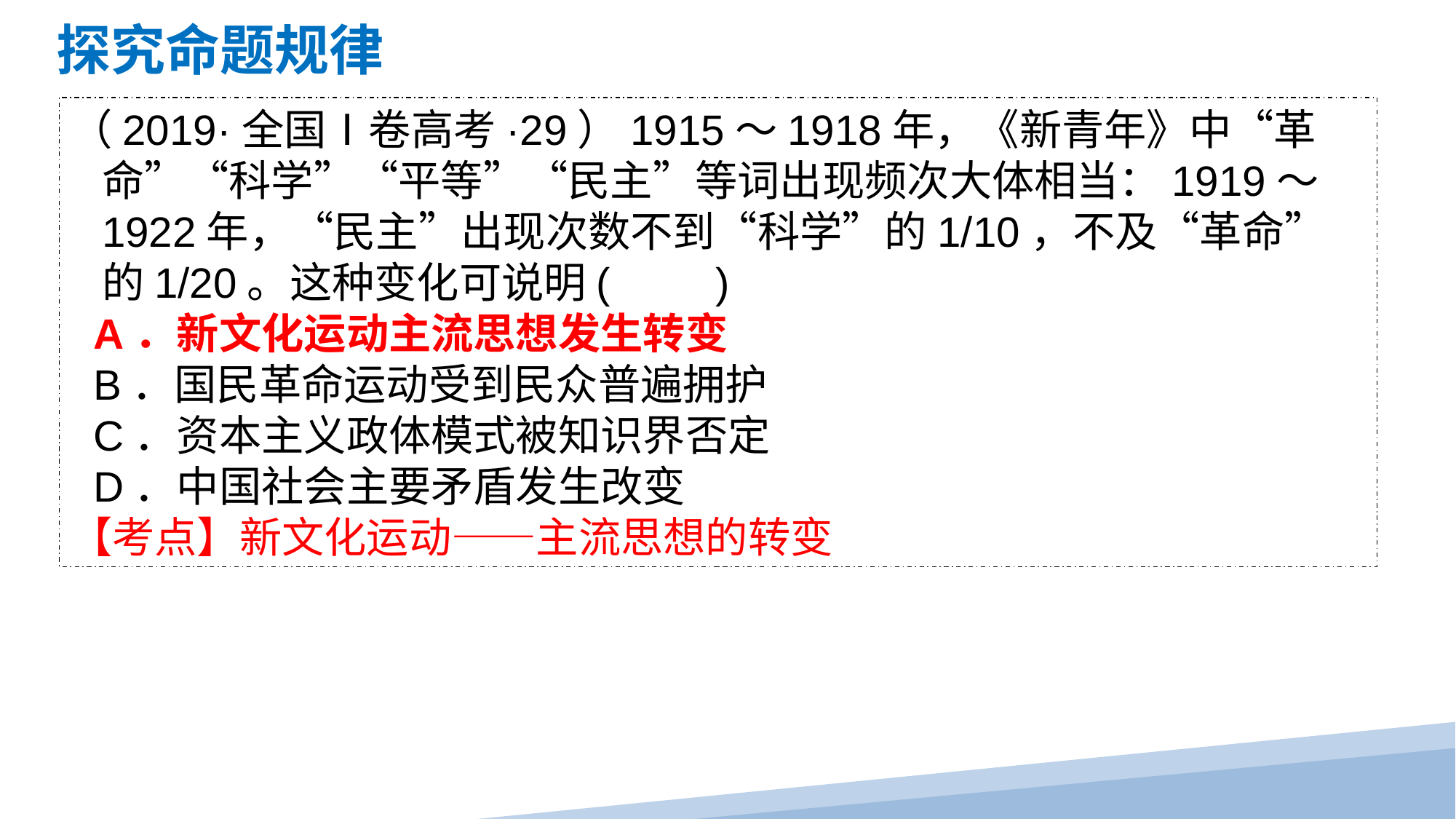

探究命题规律
（2019·全国Ⅰ卷高考·29）1915～1918年，《新青年》中“革命”“科学”“平等”“民主”等词出现频次大体相当：1919～1922年，“民主”出现次数不到“科学”的1/10，不及“革命”的1/20。这种变化可说明(　　)
  A．新文化运动主流思想发生转变
  B．国民革命运动受到民众普遍拥护
  C．资本主义政体模式被知识界否定
  D．中国社会主要矛盾发生改变
【考点】新文化运动——主流思想的转变

18